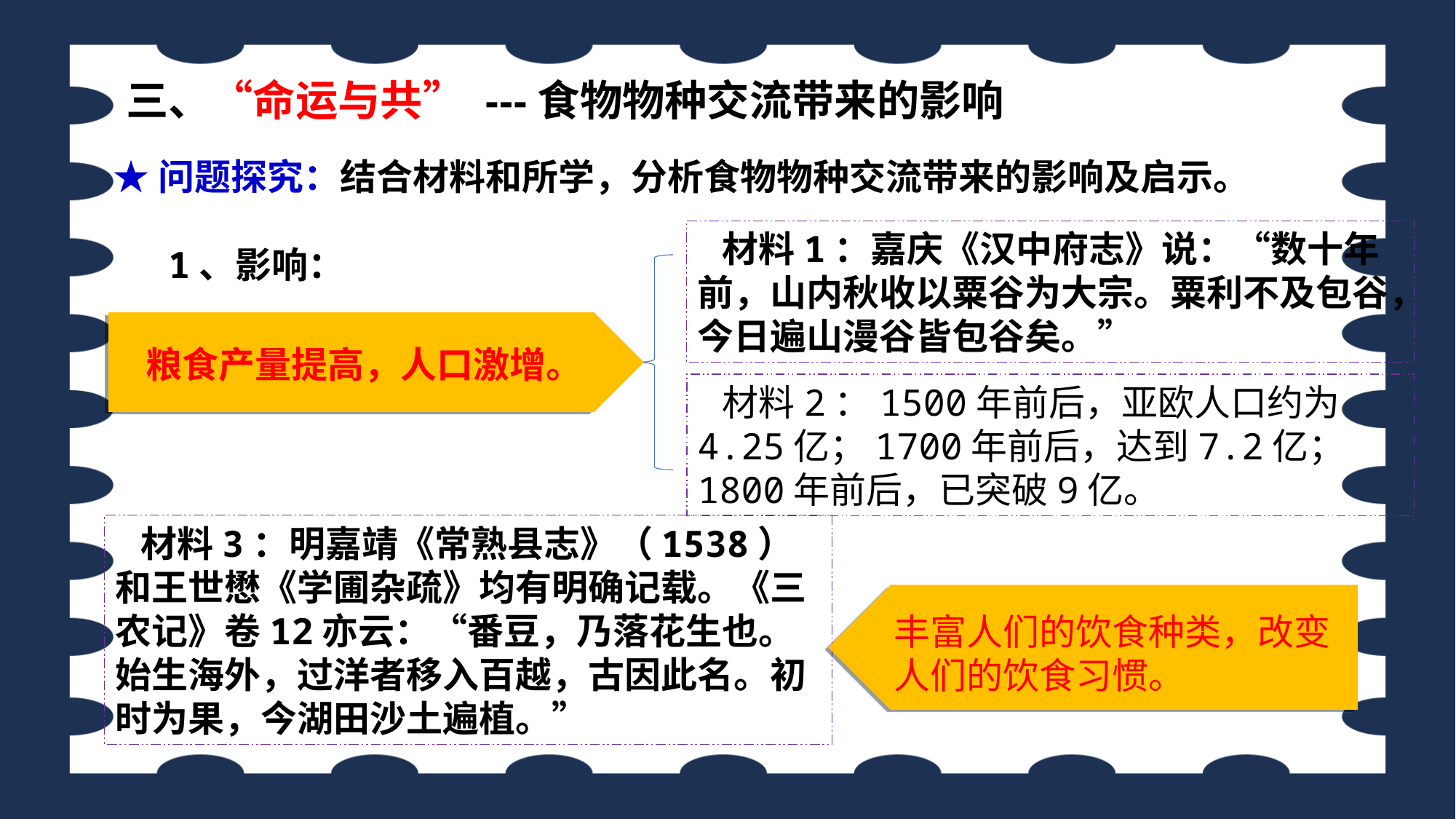

三、“命运与共” ---食物物种交流带来的影响
★问题探究：结合材料和所学，分析食物物种交流带来的影响及启示。
  材料1：嘉庆《汉中府志》说：“数十年前，山内秋收以粟谷为大宗。粟利不及包谷，今日遍山漫谷皆包谷矣。”
1、影响：

粮食产量提高，人口激增。
  材料2：1500年前后，亚欧人口约为4.25亿；1700年前后，达到7.2亿；1800年前后，已突破9亿。
  材料3：明嘉靖《常熟县志》（1538）和王世懋《学圃杂疏》均有明确记载。《三农记》卷12亦云：“番豆，乃落花生也。始生海外，过洋者移入百越，古因此名。初时为果，今湖田沙土遍植。”

丰富人们的饮食种类，改变人们的饮食习惯。